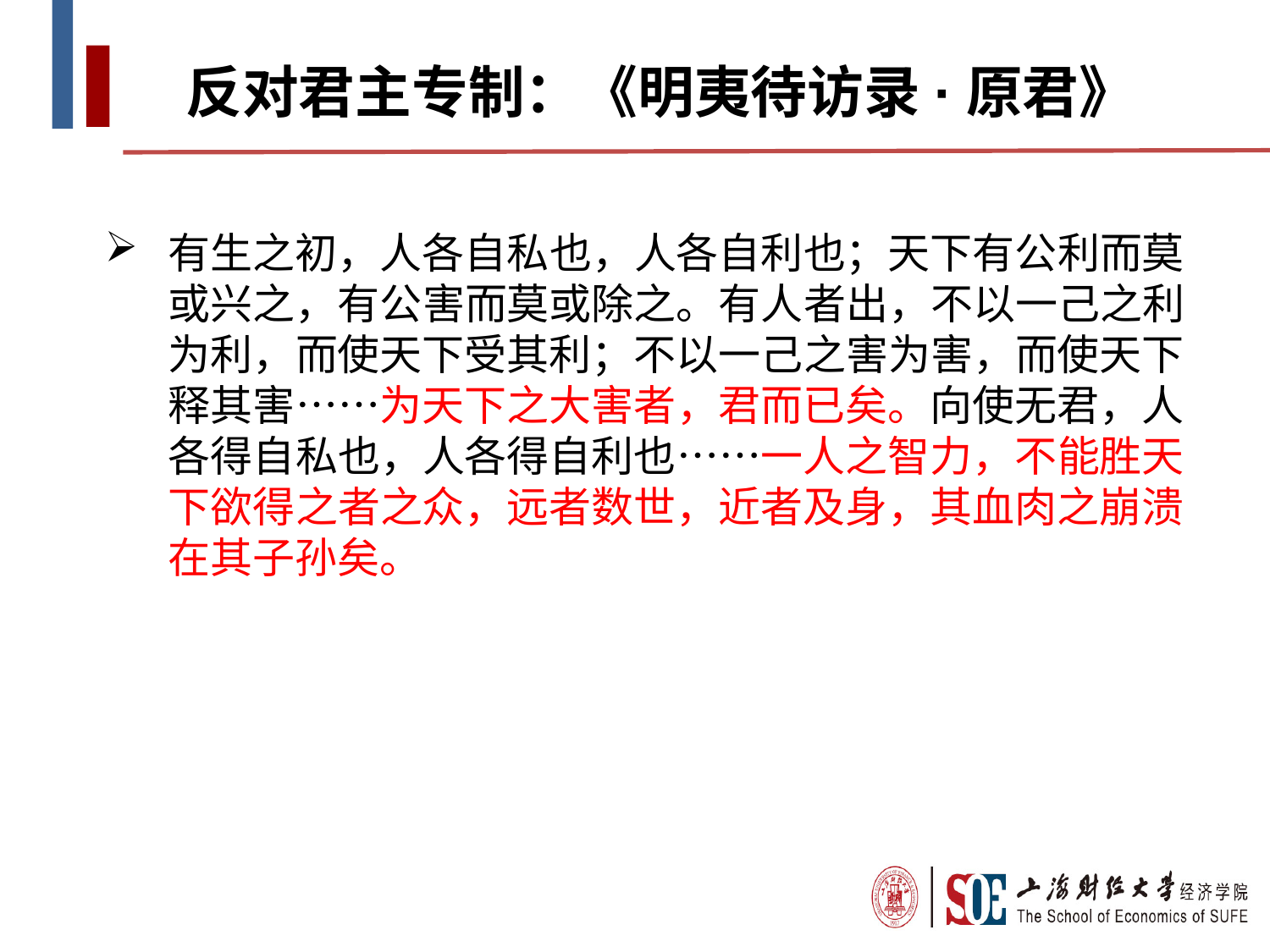

反对君主专制：《明夷待访录·原君》

有生之初，人各自私也，人各自利也；天下有公利而莫或兴之，有公害而莫或除之。有人者出，不以一己之利为利，而使天下受其利；不以一己之害为害，而使天下释其害……为天下之大害者，君而已矣。向使无君，人各得自私也，人各得自利也……一人之智力，不能胜天下欲得之者之众，远者数世，近者及身，其血肉之崩溃在其子孙矣。